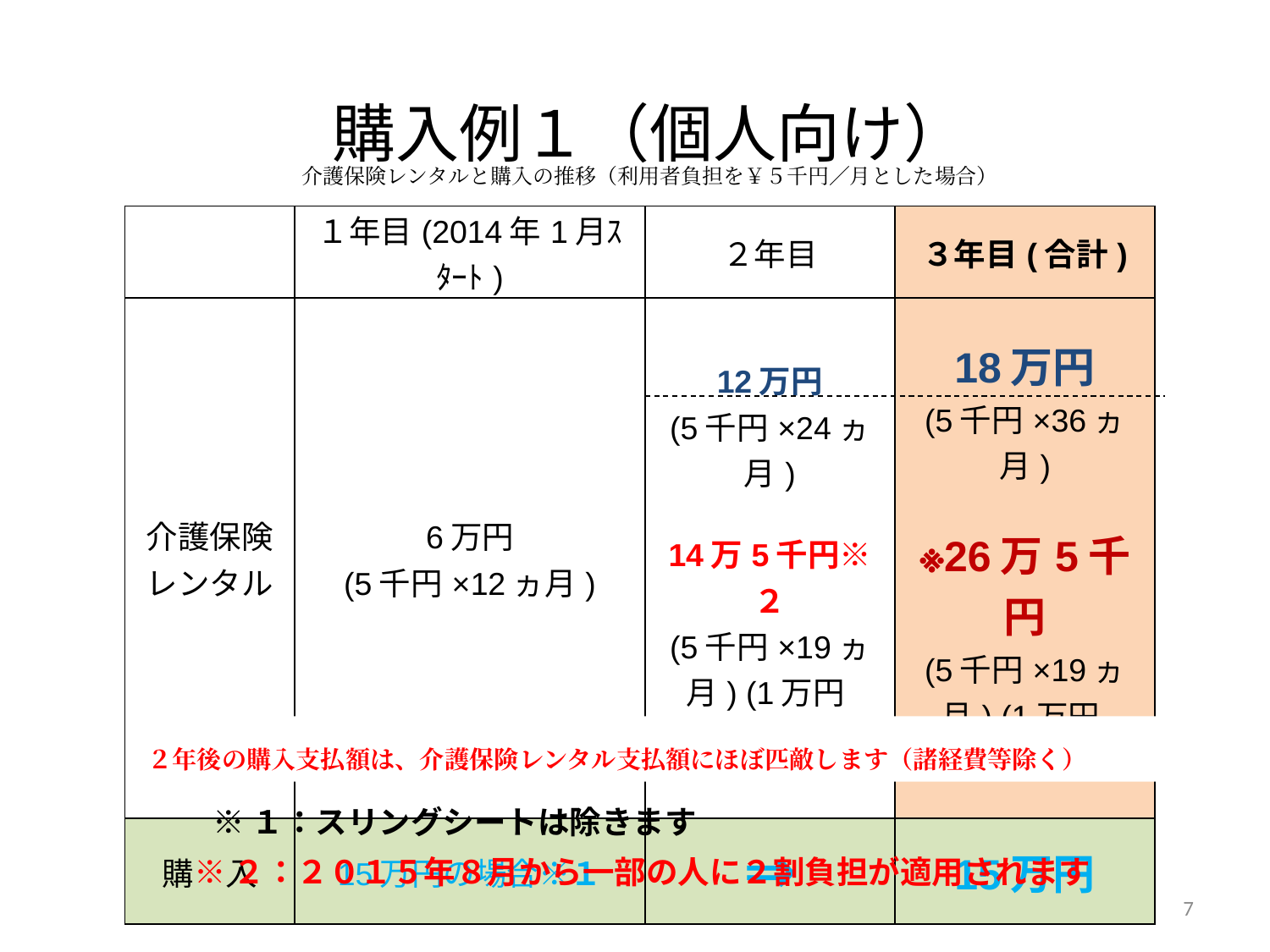

# 購入例１（個人向け）
介護保険レンタルと購入の推移（利用者負担を￥５千円／月とした場合）
|  | １年目(2014年1月ｽﾀｰﾄ) | ２年目 | ３年目(合計) |
| --- | --- | --- | --- |
| 介護保険 レンタル | 6万円 (5千円×12ヵ月) | 12万円 (5千円×24ヵ月) 14万5千円※２ (5千円×19ヵ月) (1万円×5ヵ月) | 18万円 (5千円×36ヵ月) ※26万5千円 (5千円×19ヵ月) (1万円×17ヵ月) |
| 購　入 | 15万円の場合※１ | ⇒ | 15万円 |

２年後の購入支払額は、介護保険レンタル支払額にほぼ匹敵します（諸経費等除く）
※１：スリングシートは除きます
※２：２０１５年８月から一部の人に２割負担が適用されます
7